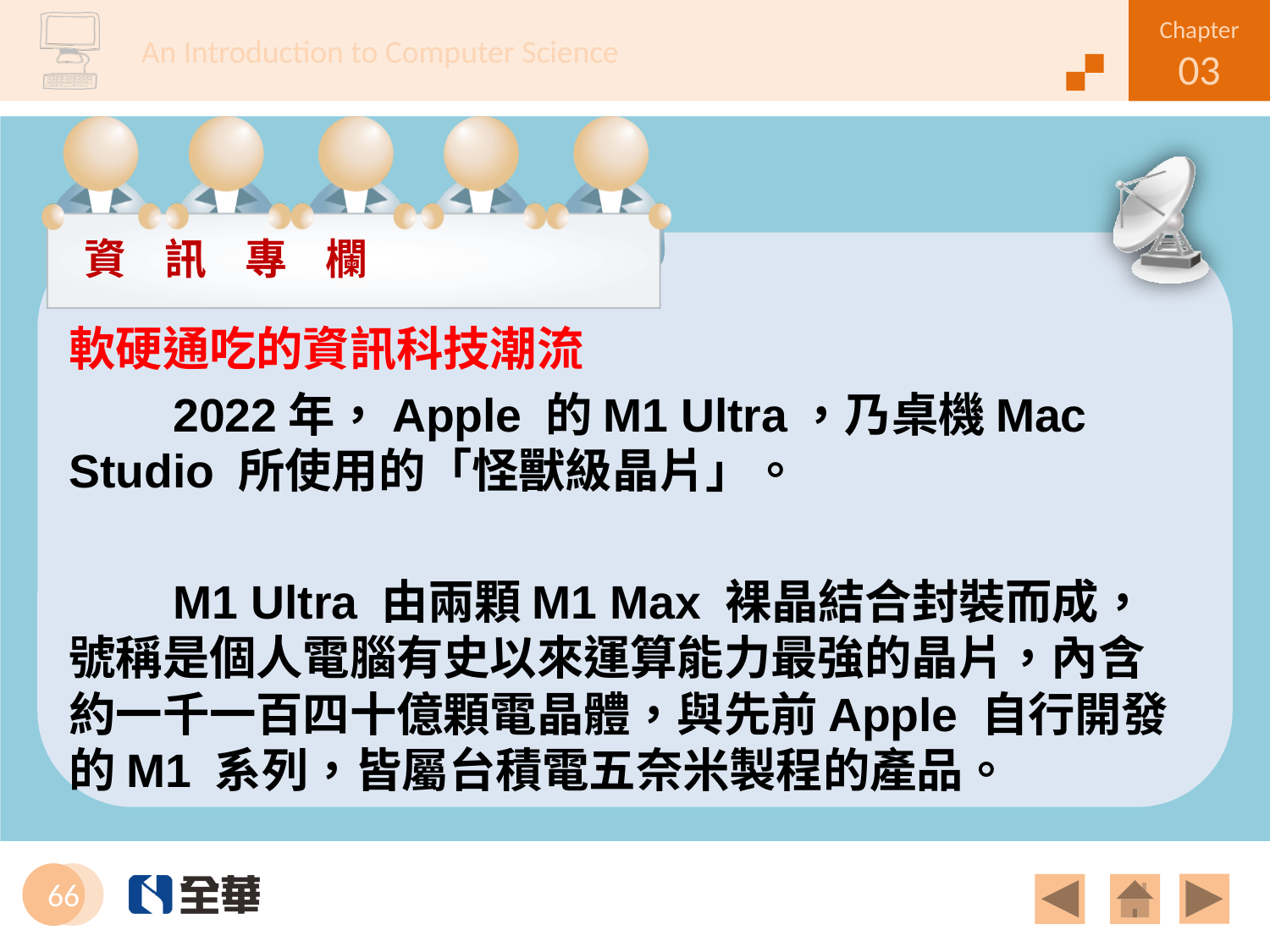

軟硬通吃的資訊科技潮流
　　2022年，Apple 的M1 Ultra，乃桌機Mac Studio 所使用的「怪獸級晶片」。

　　M1 Ultra 由兩顆M1 Max 裸晶結合封裝而成，號稱是個人電腦有史以來運算能力最強的晶片，內含約一千一百四十億顆電晶體，與先前Apple 自行開發的M1 系列，皆屬台積電五奈米製程的產品。